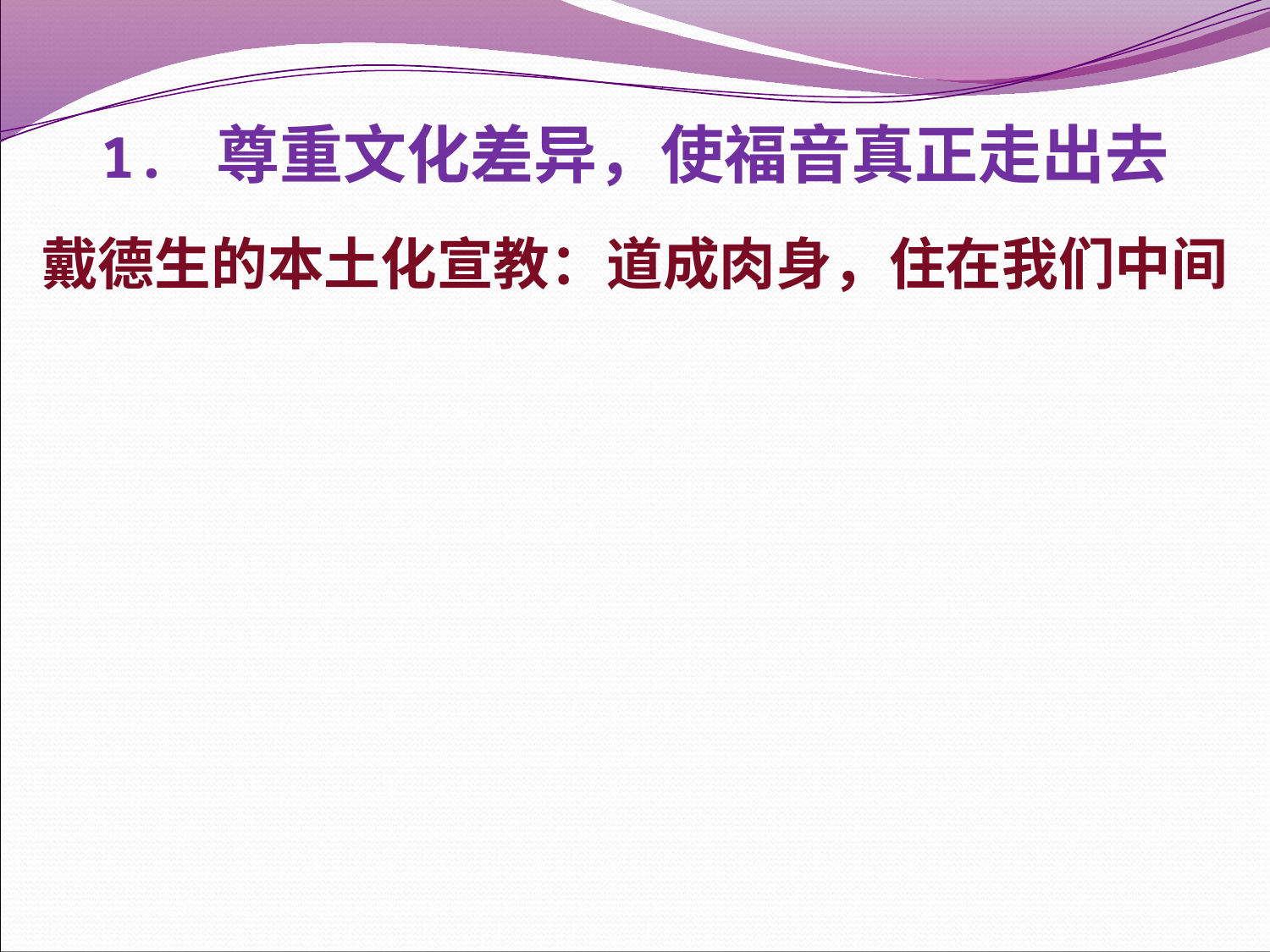

# 1. 尊重文化差异，使福音真正走出去
戴德生的本土化宣教：道成肉身，住在我们中间